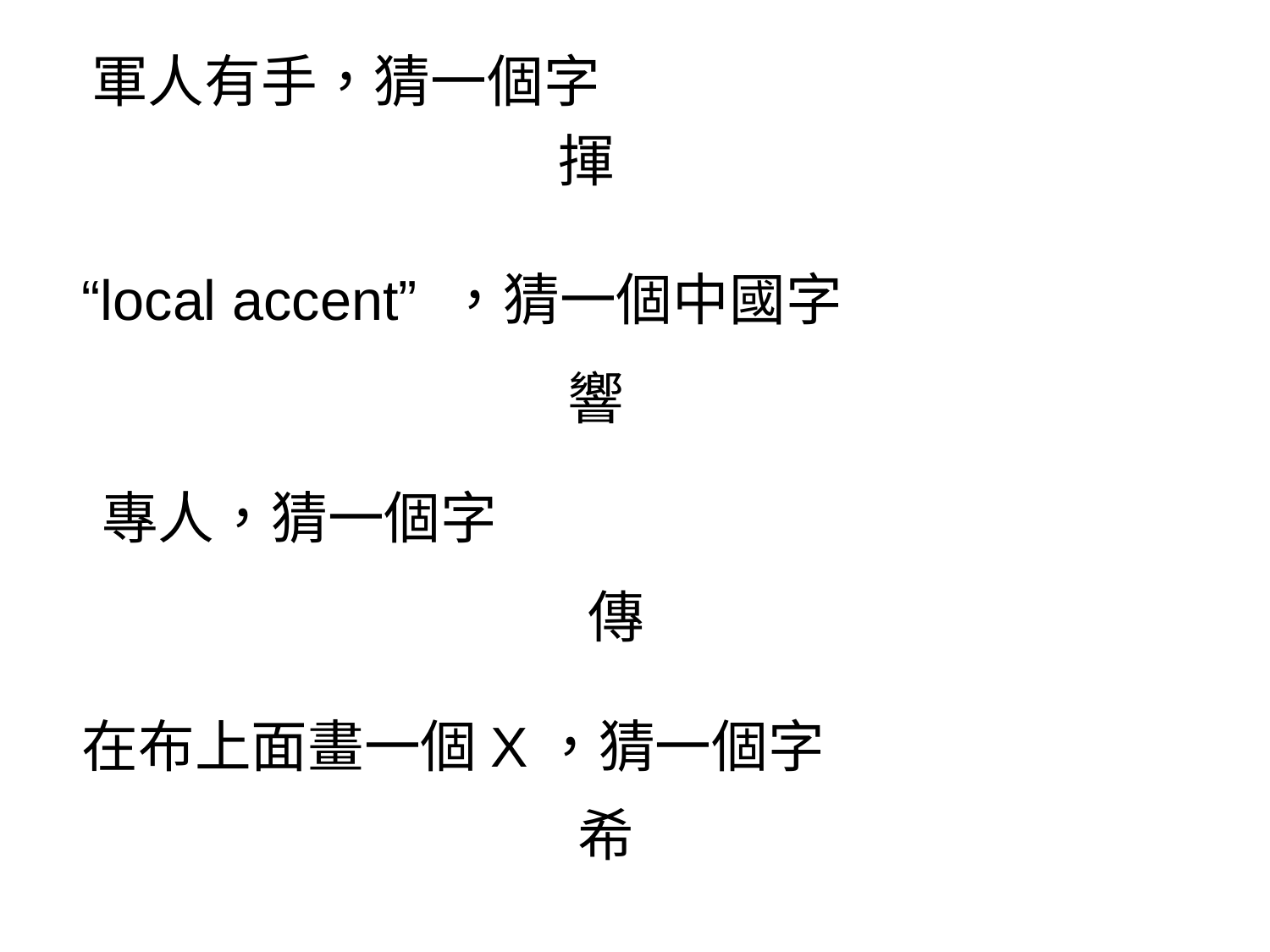

軍人有手，猜一個字
揮
“local accent” ，猜一個中國字
響
專人，猜一個字
傳
在布上面畫一個X，猜一個字
希